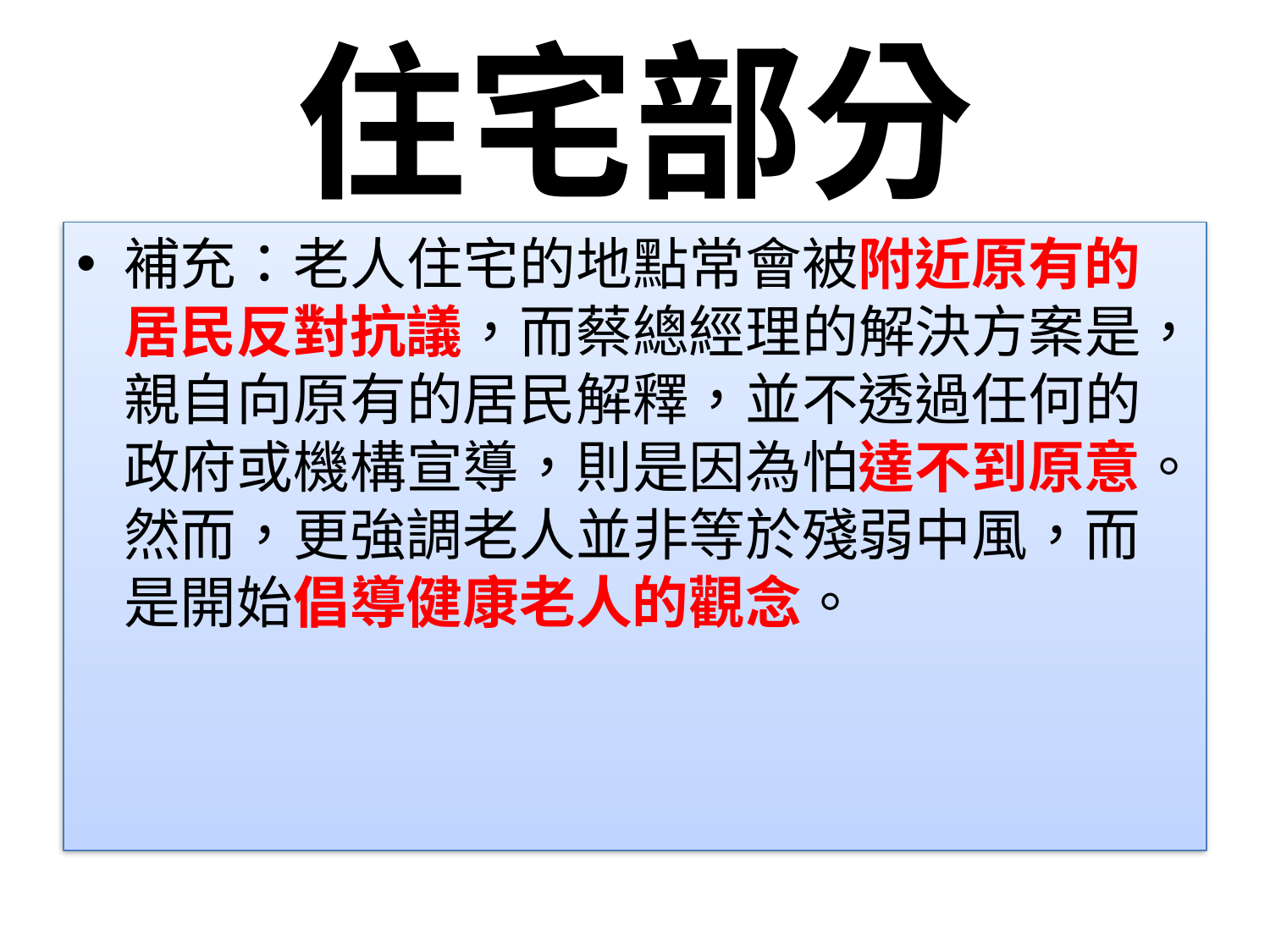

# 住宅部分
補充：老人住宅的地點常會被附近原有的居民反對抗議，而蔡總經理的解決方案是，親自向原有的居民解釋，並不透過任何的政府或機構宣導，則是因為怕達不到原意。然而，更強調老人並非等於殘弱中風，而是開始倡導健康老人的觀念。